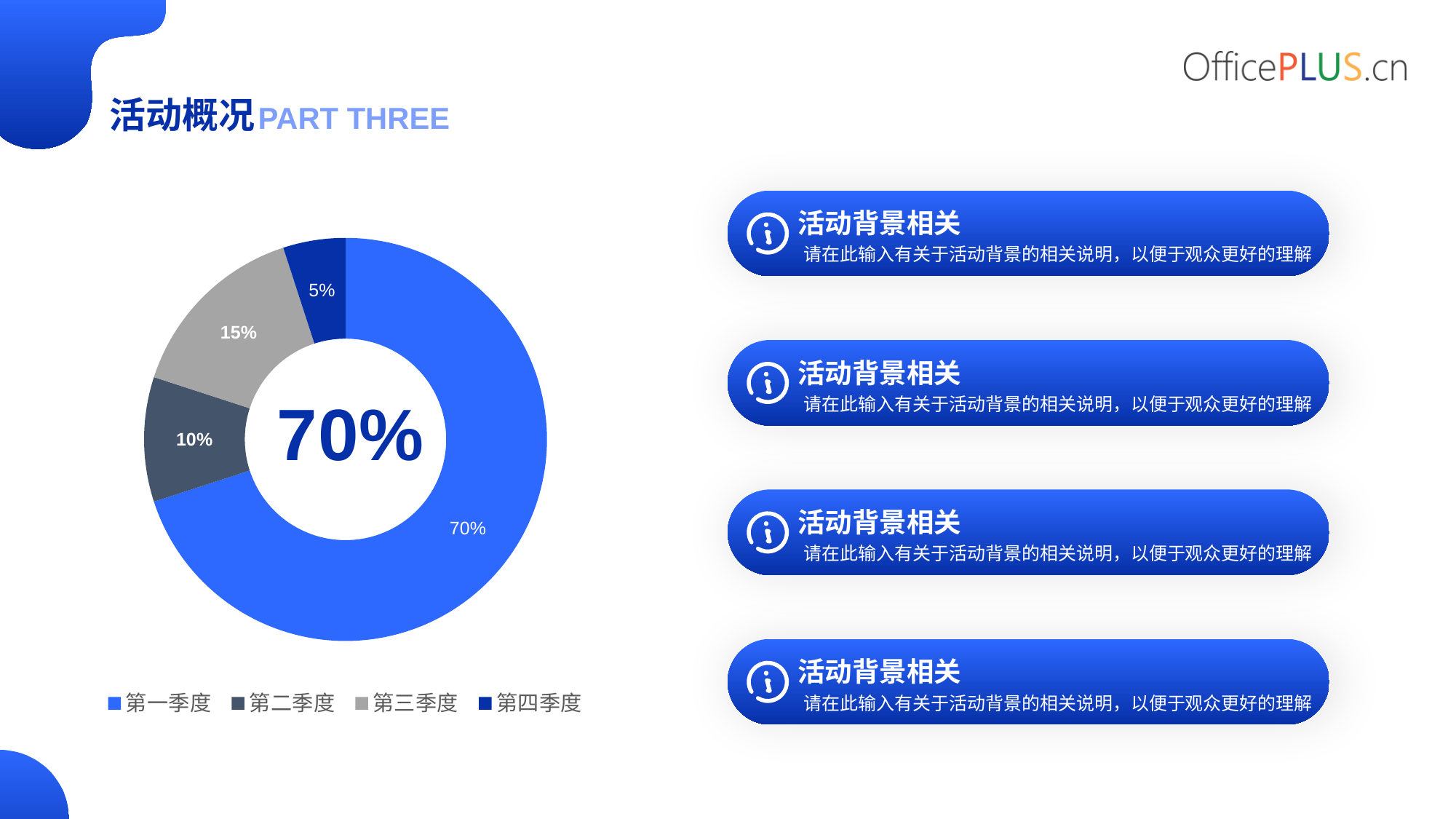

活动概况
PART THREE

### Chart: 70%

| Category | 图表标题 |
|---|---|
| 第一季度 | 0.7 |
| 第二季度 | 0.1 |
| 第三季度 | 0.15 |
| 第四季度 | 0.05 |
活动背景相关

请在此输入有关于活动背景的相关说明，以便于观众更好的理解

活动背景相关

请在此输入有关于活动背景的相关说明，以便于观众更好的理解

活动背景相关

请在此输入有关于活动背景的相关说明，以便于观众更好的理解

活动背景相关

请在此输入有关于活动背景的相关说明，以便于观众更好的理解